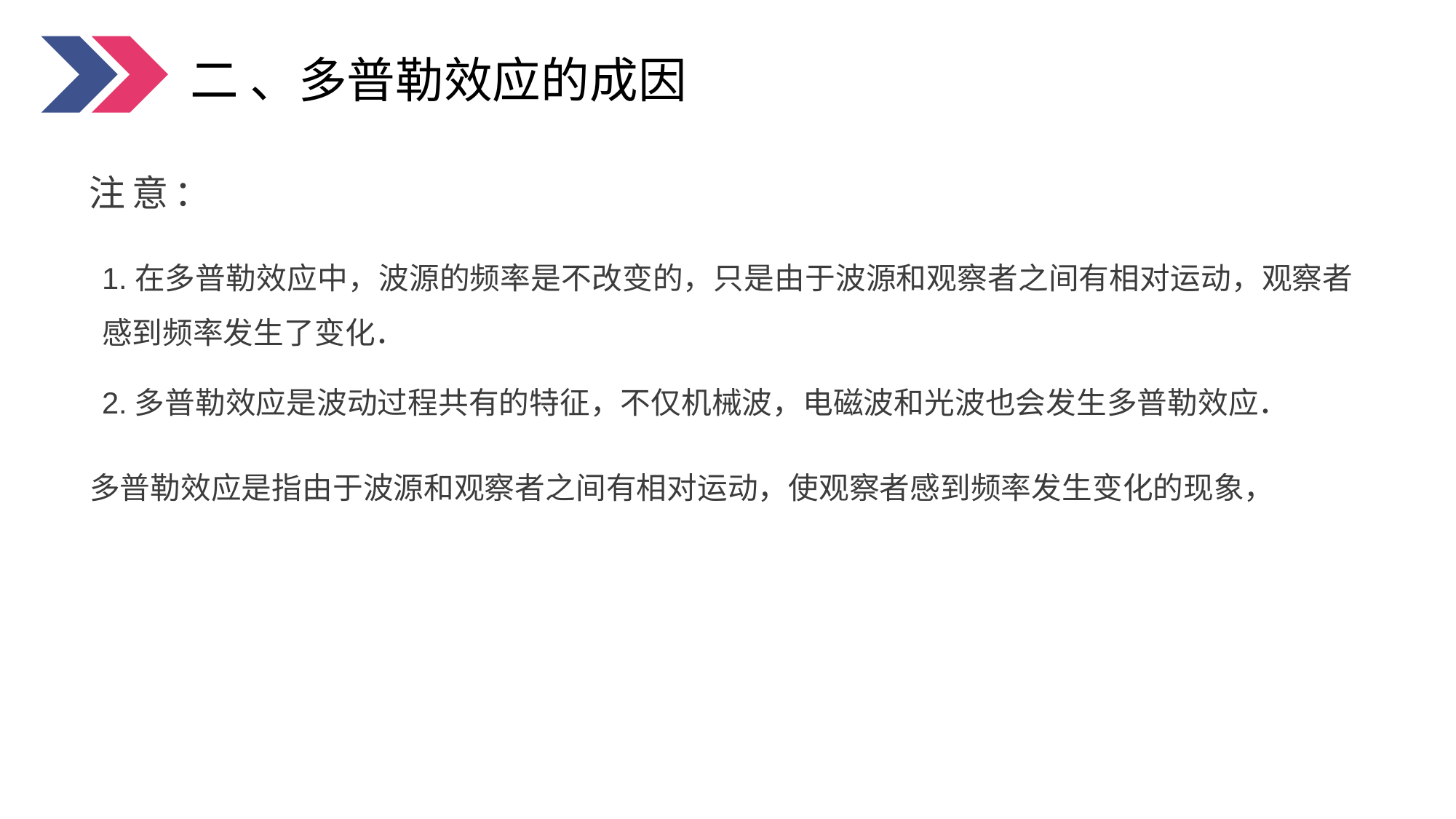

二 、多普勒效应的成因
注意：
1.在多普勒效应中，波源的频率是不改变的，只是由于波源和观察者之间有相对运动，观察者感到频率发生了变化．
2.多普勒效应是波动过程共有的特征，不仅机械波，电磁波和光波也会发生多普勒效应．
多普勒效应是指由于波源和观察者之间有相对运动，使观察者感到频率发生变化的现象，